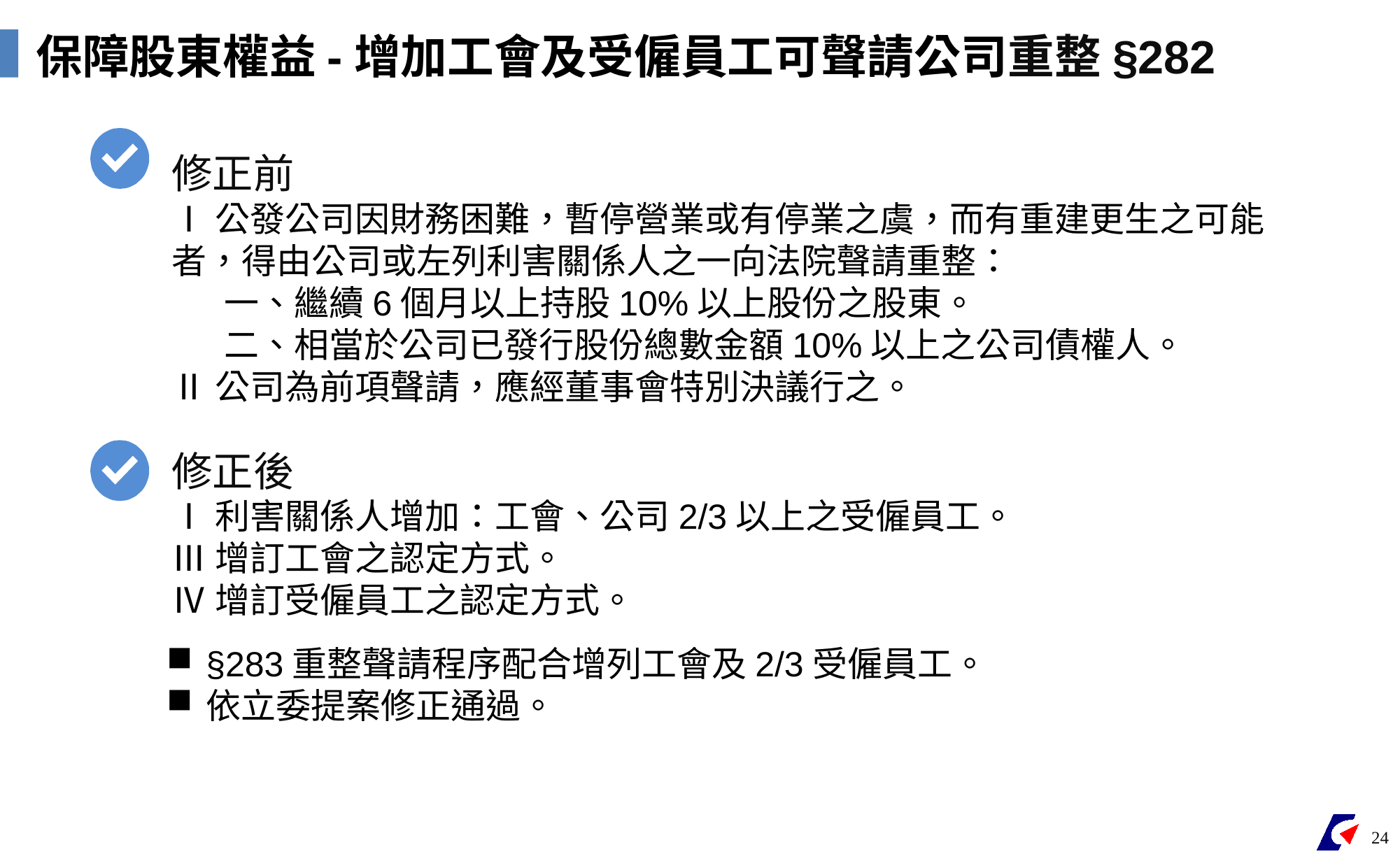

保障股東權益-增加工會及受僱員工可聲請公司重整§282
修正前
Ⅰ公發公司因財務困難，暫停營業或有停業之虞，而有重建更生之可能者，得由公司或左列利害關係人之一向法院聲請重整：
一、繼續6個月以上持股10%以上股份之股東。
二、相當於公司已發行股份總數金額10%以上之公司債權人。
Ⅱ公司為前項聲請，應經董事會特別決議行之。

修正後
Ⅰ利害關係人增加：工會、公司2/3以上之受僱員工。
Ⅲ增訂工會之認定方式。
Ⅳ增訂受僱員工之認定方式。
§283重整聲請程序配合增列工會及2/3受僱員工。
依立委提案修正通過。
24